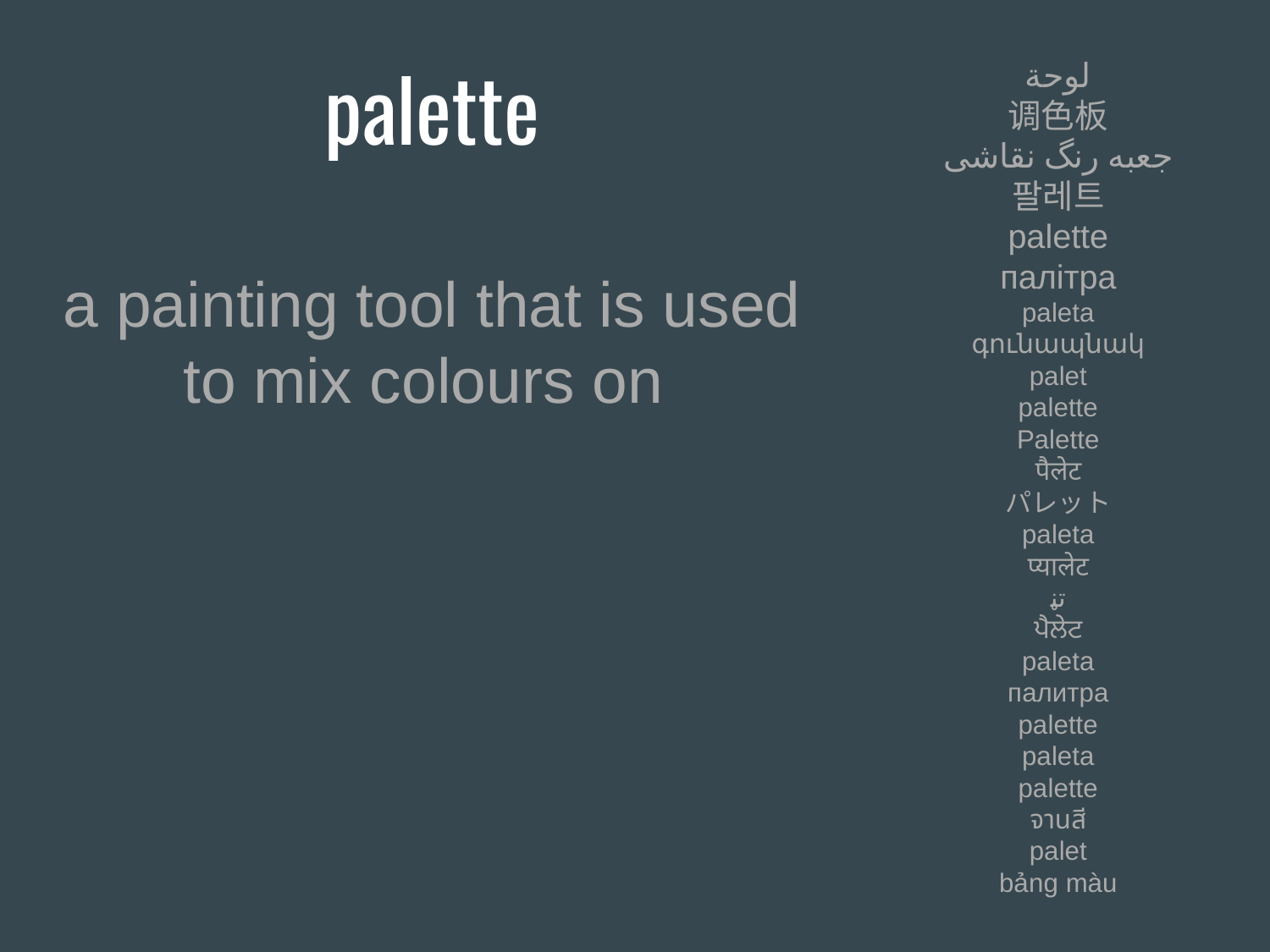

palette

a painting tool that is used to mix colours on
لوحة
调色板
جعبه رنگ نقاشی
팔레트
palette
палітра
paleta
գունապնակ
palet
palette
Palette
पैलेट
パレット
paleta
प्यालेट
تڼۍ
ਪੈਲੇਟ
paleta
палитра
palette
paleta
palette
จานสี
palet
bảng màu